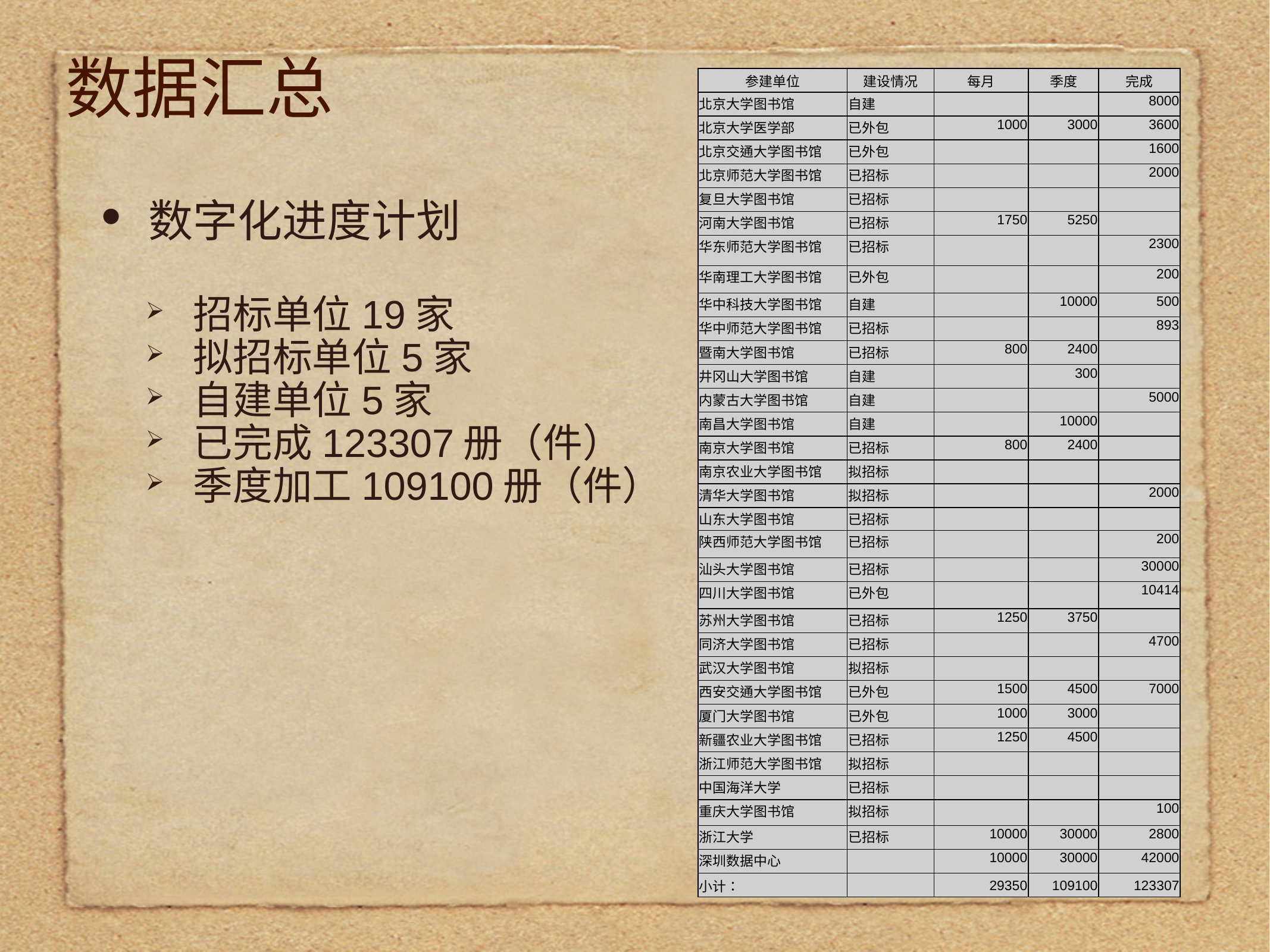

# 数据汇总
| 参建单位 | 建设情况 | 每月 | 季度 | 完成 |
| --- | --- | --- | --- | --- |
| 北京大学图书馆 | 自建 |  |  | 8000 |
| 北京大学医学部 | 已外包 | 1000 | 3000 | 3600 |
| 北京交通大学图书馆 | 已外包 |  |  | 1600 |
| 北京师范大学图书馆 | 已招标 |  |  | 2000 |
| 复旦大学图书馆 | 已招标 |  |  |  |
| 河南大学图书馆 | 已招标 | 1750 | 5250 |  |
| 华东师范大学图书馆 | 已招标 |  |  | 2300 |
| 华南理工大学图书馆 | 已外包 |  |  | 200 |
| 华中科技大学图书馆 | 自建 |  | 10000 | 500 |
| 华中师范大学图书馆 | 已招标 |  |  | 893 |
| 暨南大学图书馆 | 已招标 | 800 | 2400 |  |
| 井冈山大学图书馆 | 自建 |  | 300 |  |
| 内蒙古大学图书馆 | 自建 |  |  | 5000 |
| 南昌大学图书馆 | 自建 |  | 10000 |  |
| 南京大学图书馆 | 已招标 | 800 | 2400 |  |
| 南京农业大学图书馆 | 拟招标 |  |  |  |
| 清华大学图书馆 | 拟招标 |  |  | 2000 |
| 山东大学图书馆 | 已招标 |  |  |  |
| 陕西师范大学图书馆 | 已招标 |  |  | 200 |
| 汕头大学图书馆 | 已招标 |  |  | 30000 |
| 四川大学图书馆 | 已外包 |  |  | 10414 |
| 苏州大学图书馆 | 已招标 | 1250 | 3750 |  |
| 同济大学图书馆 | 已招标 |  |  | 4700 |
| 武汉大学图书馆 | 拟招标 |  |  |  |
| 西安交通大学图书馆 | 已外包 | 1500 | 4500 | 7000 |
| 厦门大学图书馆 | 已外包 | 1000 | 3000 |  |
| 新疆农业大学图书馆 | 已招标 | 1250 | 4500 |  |
| 浙江师范大学图书馆 | 拟招标 |  |  |  |
| 中国海洋大学 | 已招标 |  |  |  |
| 重庆大学图书馆 | 拟招标 |  |  | 100 |
| 浙江大学 | 已招标 | 10000 | 30000 | 2800 |
| 深圳数据中心 |  | 10000 | 30000 | 42000 |
| 小计： |  | 29350 | 109100 | 123307 |
数字化进度计划

招标单位19家
拟招标单位5家
自建单位5家
已完成123307册（件）
季度加工109100册（件）